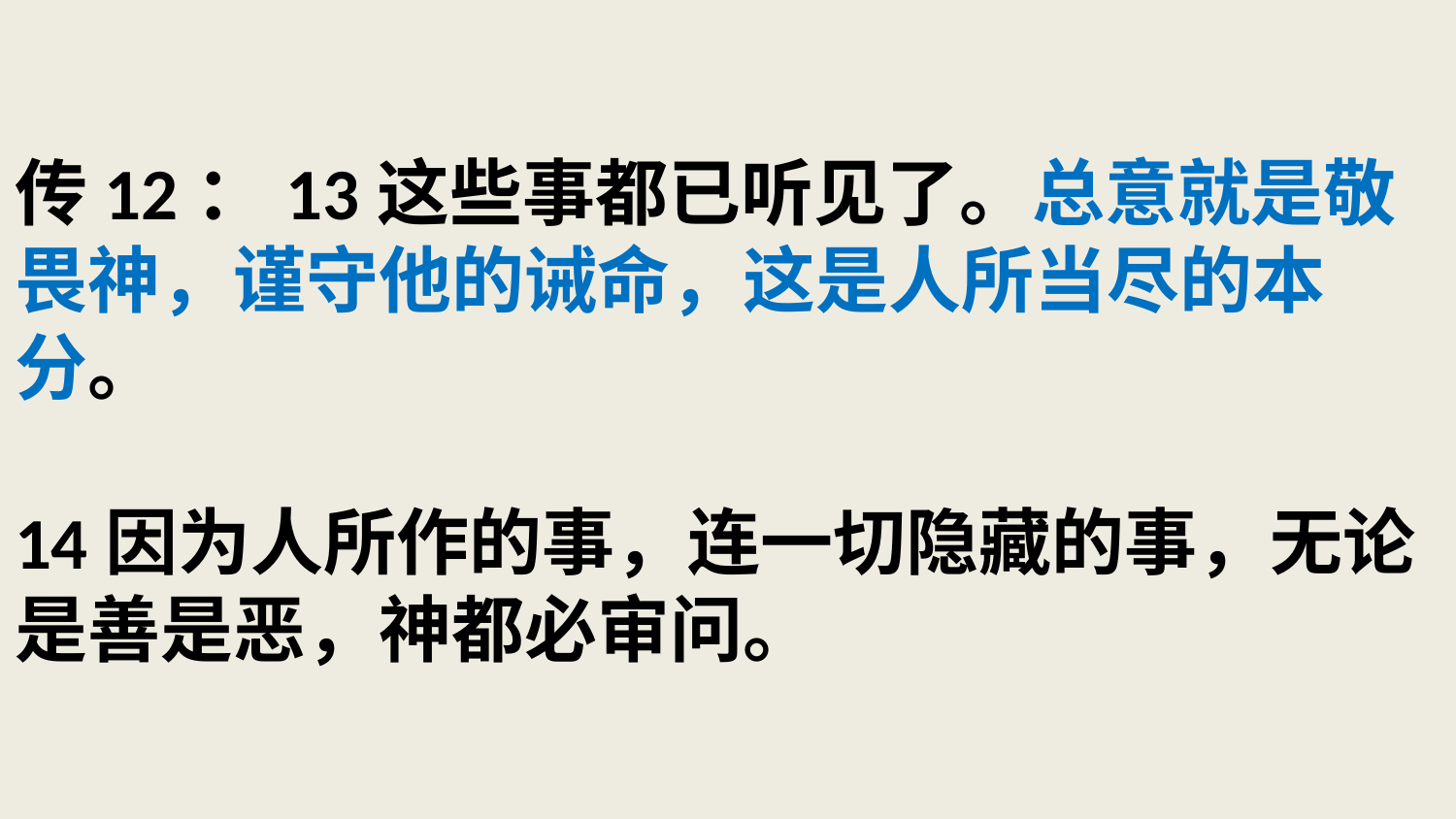

# 传12：13这些事都已听见了。总意就是敬畏神，谨守他的诫命，这是人所当尽的本分。 14因为人所作的事，连一切隐藏的事，无论是善是恶，神都必审问。